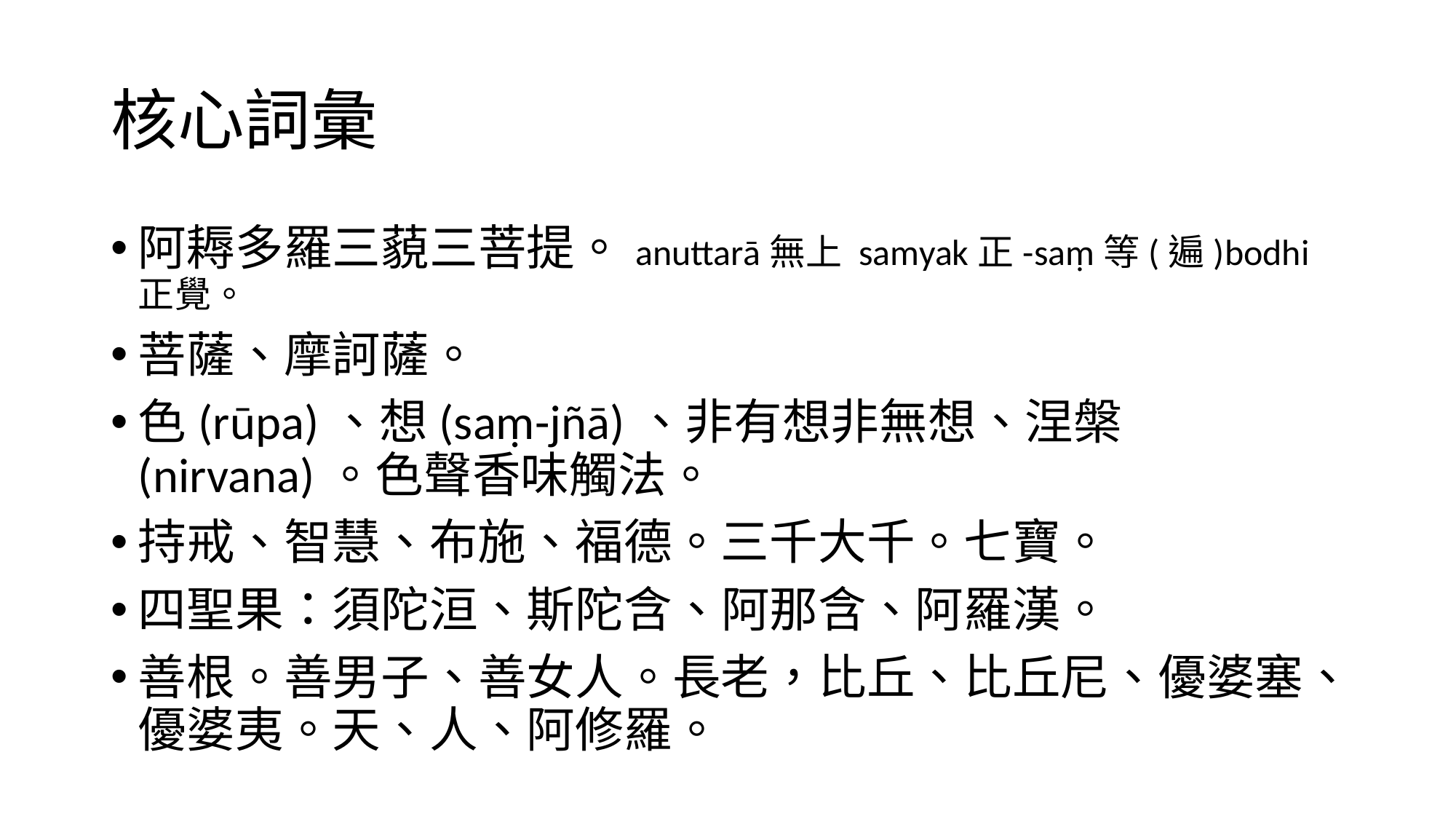

# 核心詞彙
阿耨多羅三藐三菩提。anuttarā無上 samyak正-saṃ等(遍)bodhi 正覺。
菩薩、摩訶薩。
色(rūpa)、想(saṃ-jñā)、非有想非無想、涅槃(nirvana)。色聲香味觸法。
持戒、智慧、布施、福德。三千大千。七寶。
四聖果：須陀洹、斯陀含、阿那含、阿羅漢。
善根。善男子、善女人。長老，比丘、比丘尼、優婆塞、優婆夷。天、人、阿修羅。